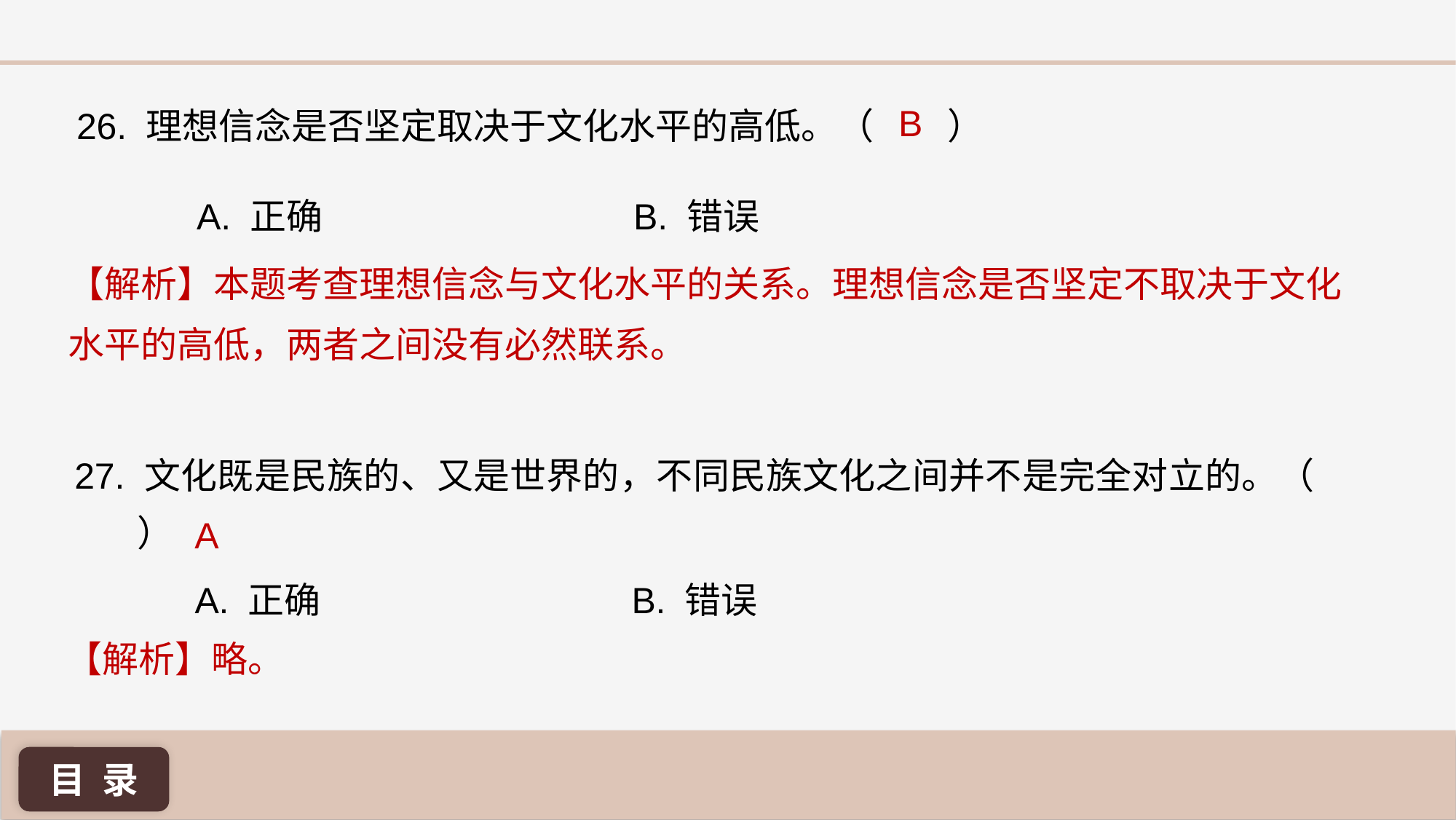

B
26. 理想信念是否坚定取决于文化水平的高低。（         ）
A. 正确 			B. 错误
【解析】本题考查理想信念与文化水平的关系。理想信念是否坚定不取决于文化水平的高低，两者之间没有必然联系。
27. 文化既是民族的、又是世界的，不同民族文化之间并不是完全对立的。（         ）
A
A. 正确 			B. 错误
【解析】略。